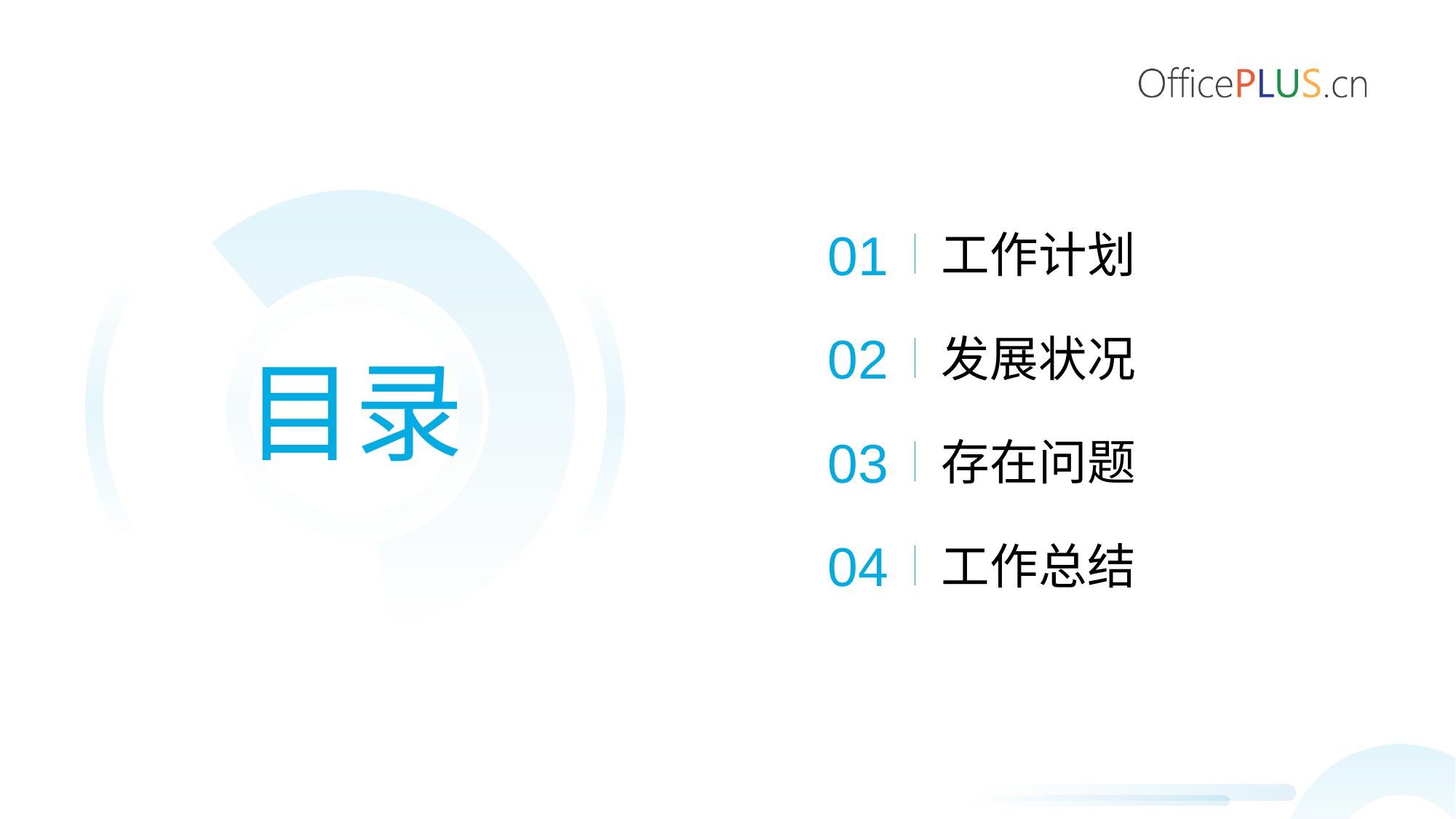

01
工作计划

02
发展状况
目录
03
存在问题

04
工作总结